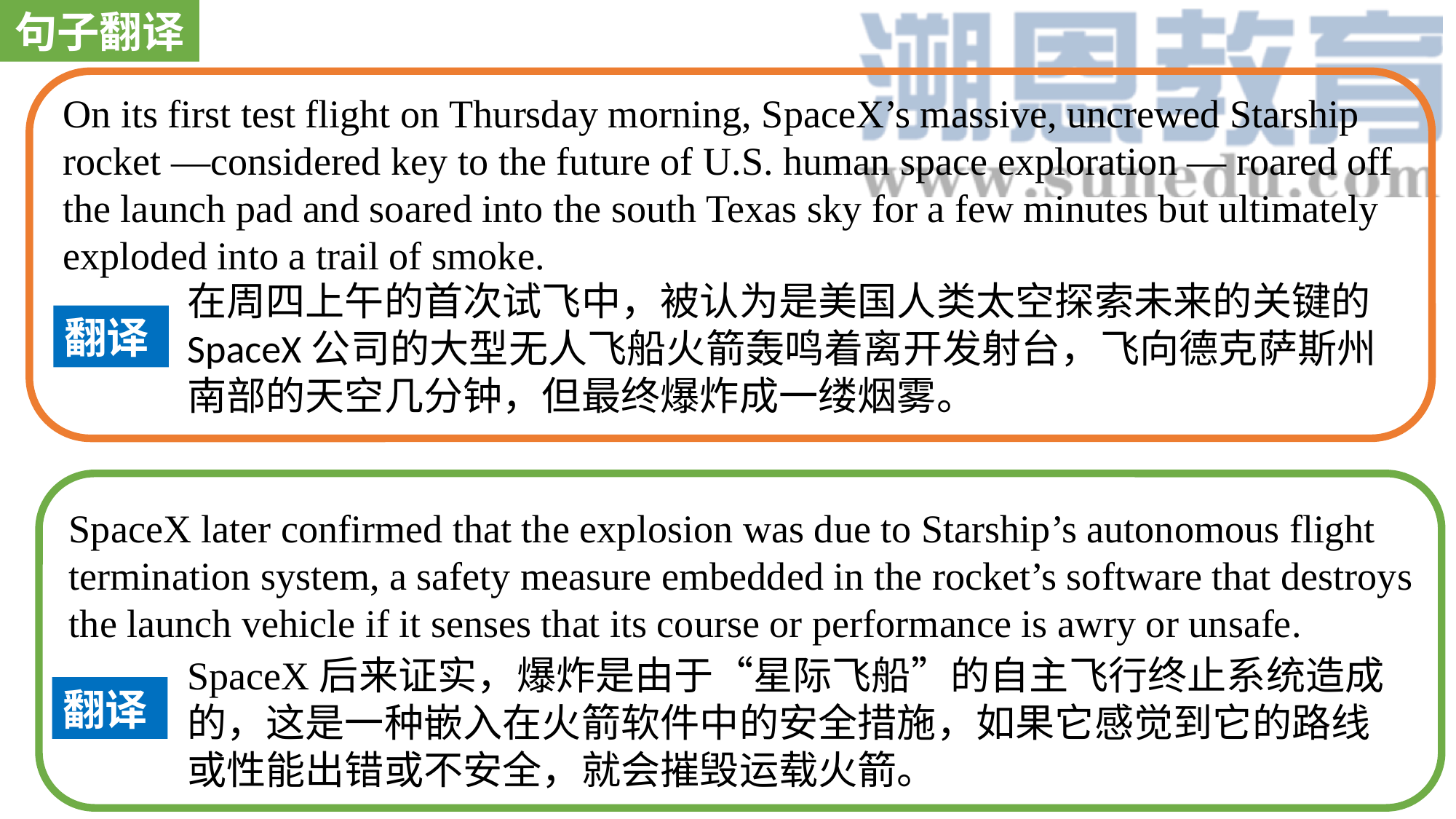

句子翻译

On its first test flight on Thursday morning, SpaceX’s massive, uncrewed Starship rocket —considered key to the future of U.S. human space exploration — roared off the launch pad and soared into the south Texas sky for a few minutes but ultimately exploded into a trail of smoke.
在周四上午的首次试飞中，被认为是美国人类太空探索未来的关键的SpaceX公司的大型无人飞船火箭轰鸣着离开发射台，飞向德克萨斯州南部的天空几分钟，但最终爆炸成一缕烟雾。
翻译

SpaceX later confirmed that the explosion was due to Starship’s autonomous flight termination system, a safety measure embedded in the rocket’s software that destroys the launch vehicle if it senses that its course or performance is awry or unsafe.
SpaceX后来证实，爆炸是由于“星际飞船”的自主飞行终止系统造成的，这是一种嵌入在火箭软件中的安全措施，如果它感觉到它的路线或性能出错或不安全，就会摧毁运载火箭。
翻译